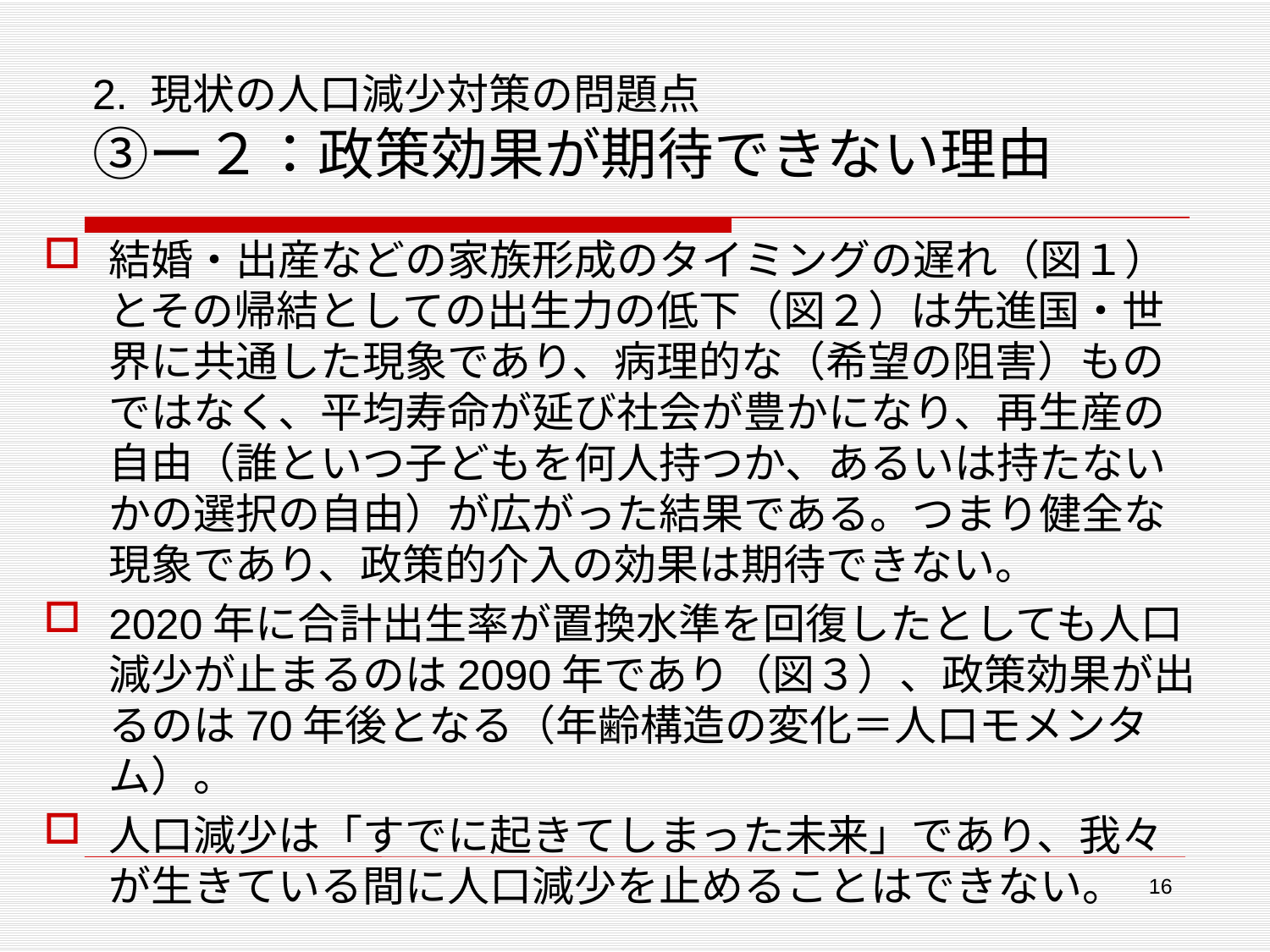

# 2. 現状の人口減少対策の問題点　 ➂ー２：政策効果が期待できない理由
結婚・出産などの家族形成のタイミングの遅れ（図１）とその帰結としての出生力の低下（図２）は先進国・世界に共通した現象であり、病理的な（希望の阻害）ものではなく、平均寿命が延び社会が豊かになり、再生産の自由（誰といつ子どもを何人持つか、あるいは持たないかの選択の自由）が広がった結果である。つまり健全な現象であり、政策的介入の効果は期待できない。
2020年に合計出生率が置換水準を回復したとしても人口減少が止まるのは2090年であり（図３）、政策効果が出るのは70年後となる（年齢構造の変化＝人口モメンタム）。
人口減少は「すでに起きてしまった未来」であり、我々が生きている間に人口減少を止めることはできない。
16